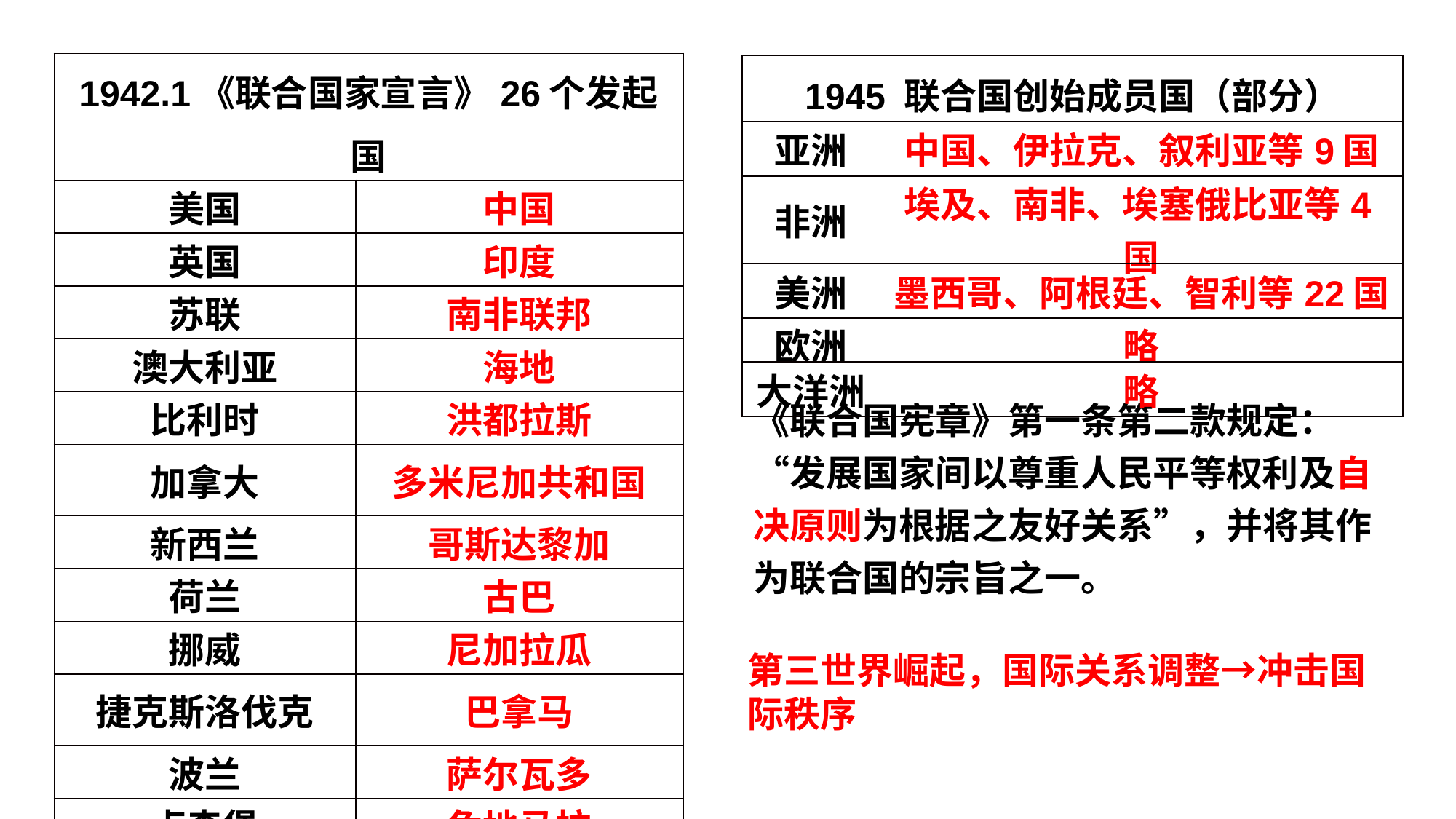

| 1942.1《联合国家宣言》26个发起国 |  |
| --- | --- |
| 美国 | 中国 |
| 英国 | 印度 |
| 苏联 | 南非联邦 |
| 澳大利亚 | 海地 |
| 比利时 | 洪都拉斯 |
| 加拿大 | 多米尼加共和国 |
| 新西兰 | 哥斯达黎加 |
| 荷兰 | 古巴 |
| 挪威 | 尼加拉瓜 |
| 捷克斯洛伐克 | 巴拿马 |
| 波兰 | 萨尔瓦多 |
| 卢森堡 | 危地马拉 |
| 希腊 | 南斯拉夫 |
| 1945 联合国创始成员国（部分） |  |
| --- | --- |
| 亚洲 | 中国、伊拉克、叙利亚等9国 |
| 非洲 | 埃及、南非、埃塞俄比亚等4国 |
| 美洲 | 墨西哥、阿根廷、智利等22国 |
| 欧洲 | 略 |
| 大洋洲 | 略 |
《联合国宪章》第一条第二款规定：“发展国家间以尊重人民平等权利及自决原则为根据之友好关系”，并将其作为联合国的宗旨之一。
第三世界崛起，国际关系调整→冲击国际秩序